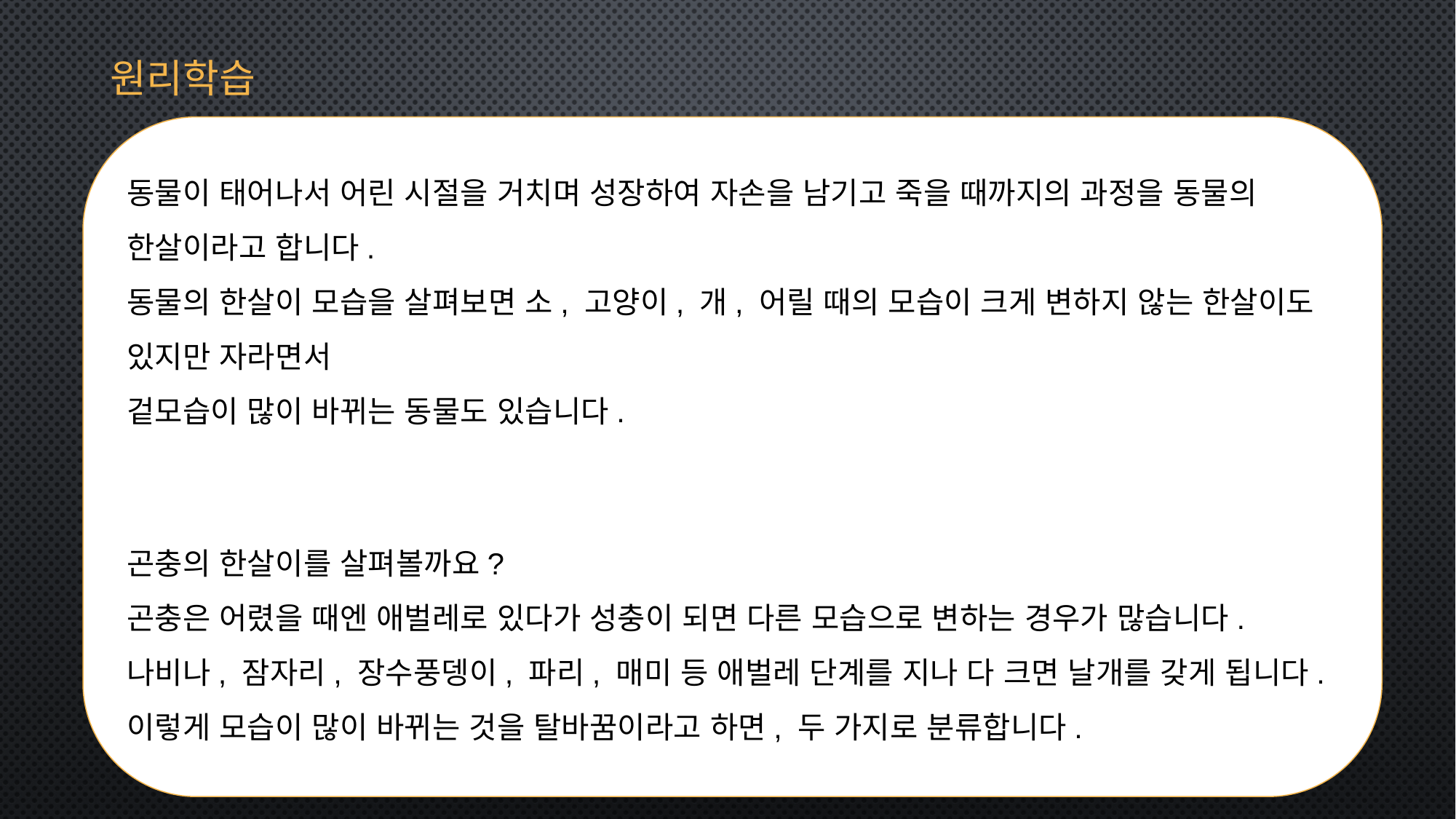

원리학습
동물이 태어나서 어린 시절을 거치며 성장하여 자손을 남기고 죽을 때까지의 과정을 동물의 한살이라고 합니다.
동물의 한살이 모습을 살펴보면 소, 고양이, 개, 어릴 때의 모습이 크게 변하지 않는 한살이도 있지만 자라면서
겉모습이 많이 바뀌는 동물도 있습니다.

곤충의 한살이를 살펴볼까요?
곤충은 어렸을 때엔 애벌레로 있다가 성충이 되면 다른 모습으로 변하는 경우가 많습니다.
나비나, 잠자리, 장수풍뎅이, 파리, 매미 등 애벌레 단계를 지나 다 크면 날개를 갖게 됩니다.
이렇게 모습이 많이 바뀌는 것을 탈바꿈이라고 하면, 두 가지로 분류합니다.